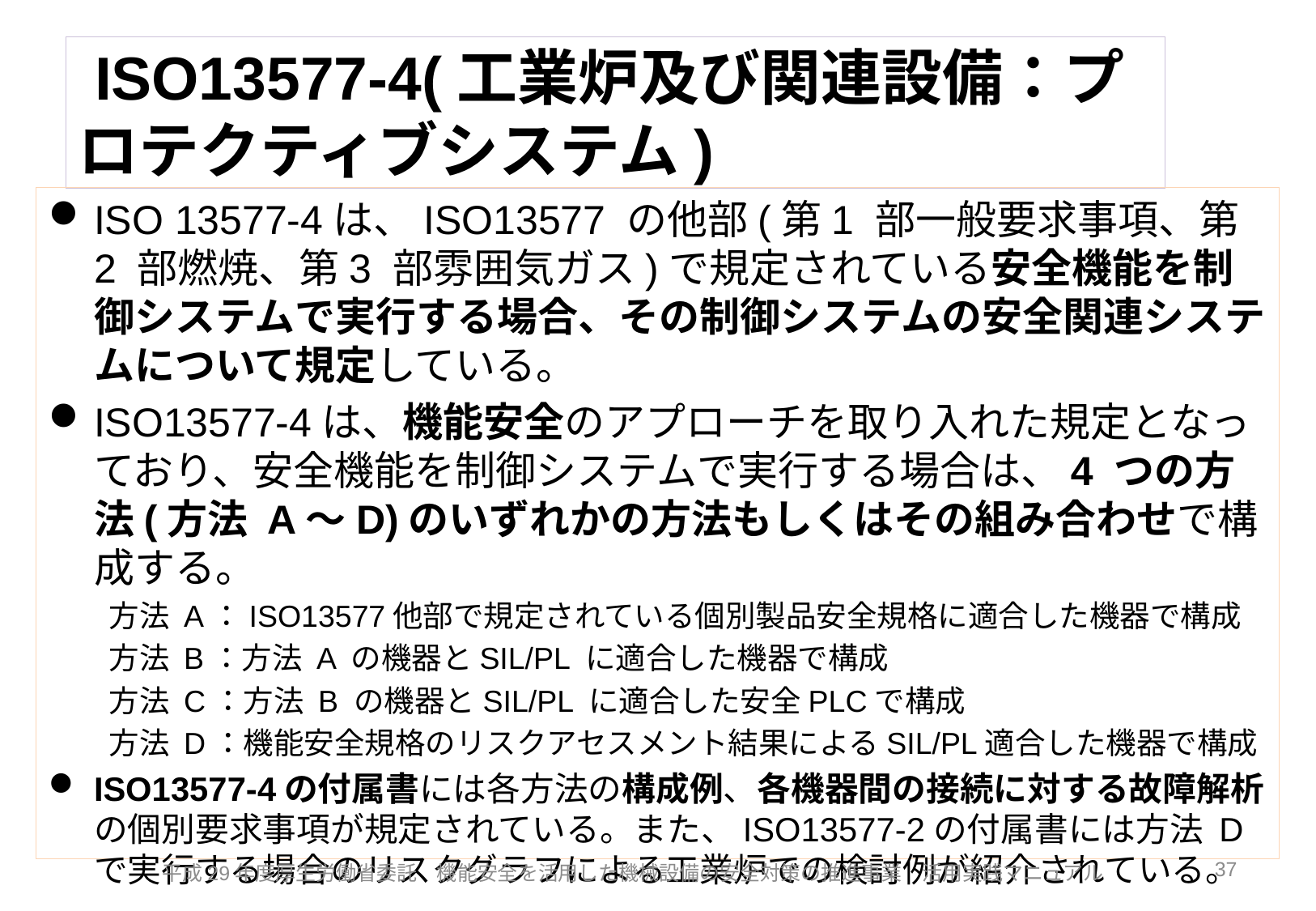

# ISO13577-4(工業炉及び関連設備：プロテクティブシステム)
ISO 13577-4は、ISO13577 の他部(第1 部一般要求事項、第2 部燃焼、第3 部雰囲気ガス)で規定されている安全機能を制御システムで実行する場合、その制御システムの安全関連システムについて規定している。
ISO13577-4は、機能安全のアプローチを取り入れた規定となっており、安全機能を制御システムで実行する場合は、4 つの方法(方法 A～D)のいずれかの方法もしくはその組み合わせで構成する。
方法 A：ISO13577他部で規定されている個別製品安全規格に適合した機器で構成
方法 B：方法 A の機器とSIL/PL に適合した機器で構成
方法 C：方法 B の機器とSIL/PL に適合した安全PLCで構成
方法 D：機能安全規格のリスクアセスメント結果によるSIL/PL適合した機器で構成
ISO13577-4の付属書には各方法の構成例、各機器間の接続に対する故障解析の個別要求事項が規定されている。また、ISO13577-2の付属書には方法 D で実行する場合のリスクグラフによる工業炉での検討例が紹介されている。
37
平成29年度厚生労働省委託　機能安全を活用した機械設備の安全対策の推進事業　活用実践マニュアル